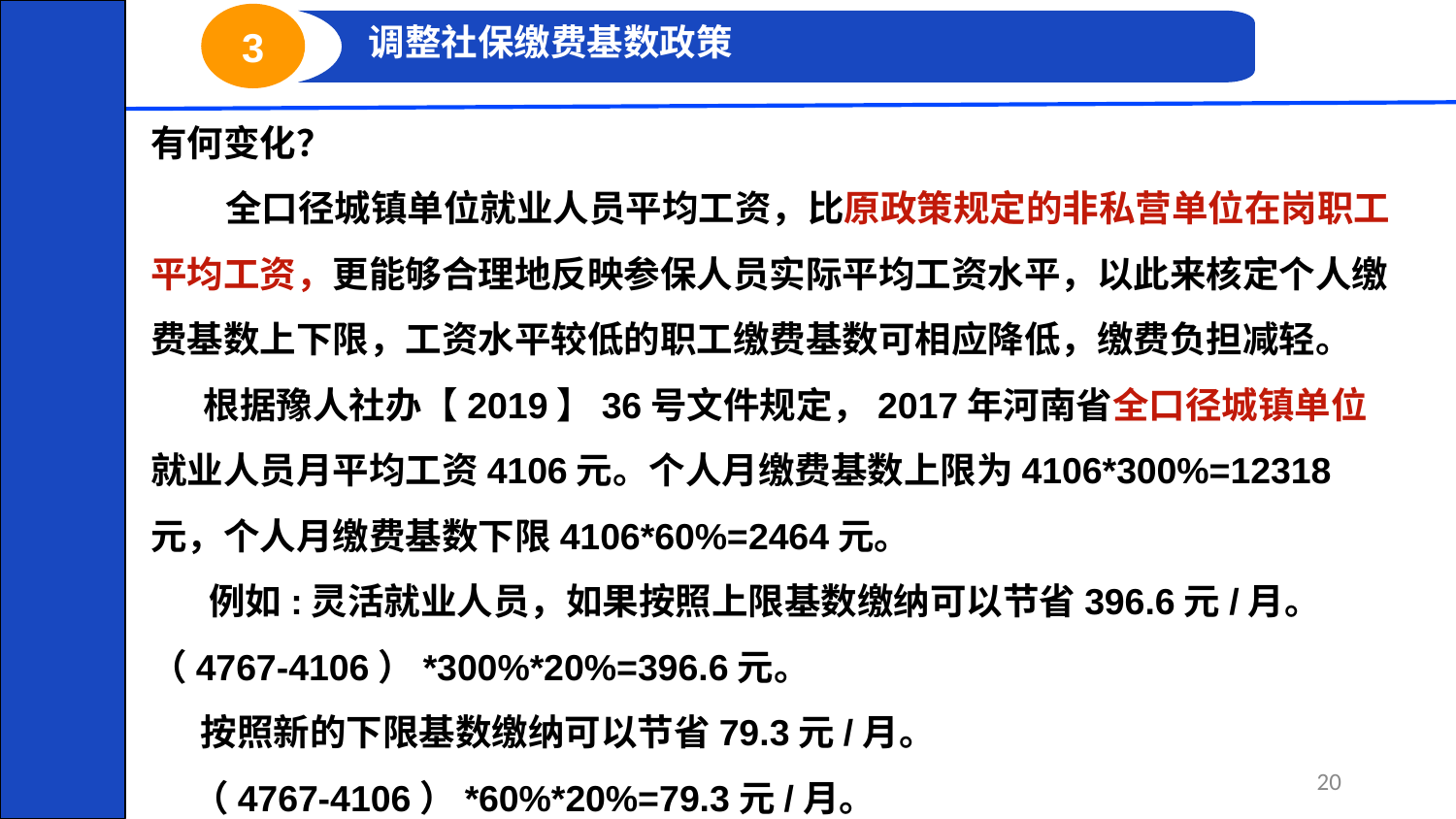

河 南 省 国 家 税 务 局                                                                                                                                                                                                 HE NAN PROVINCIAL OFFICE,SAT

3

    调整社保缴费基数政策

有何变化？
        全口径城镇单位就业人员平均工资，比原政策规定的非私营单位在岗职工平均工资，更能够合理地反映参保人员实际平均工资水平，以此来核定个人缴费基数上下限，工资水平较低的职工缴费基数可相应降低，缴费负担减轻。
　  根据豫人社办【2019】36号文件规定，2017年河南省全口径城镇单位就业人员月平均工资4106元。个人月缴费基数上限为4106*300%=12318元，个人月缴费基数下限4106*60%=2464元。
      例如:灵活就业人员，如果按照上限基数缴纳可以节省396.6元/月。（4767-4106）*300%*20%=396.6元。
     按照新的下限基数缴纳可以节省79.3元/月。
    （4767-4106）*60%*20%=79.3元/月。

20